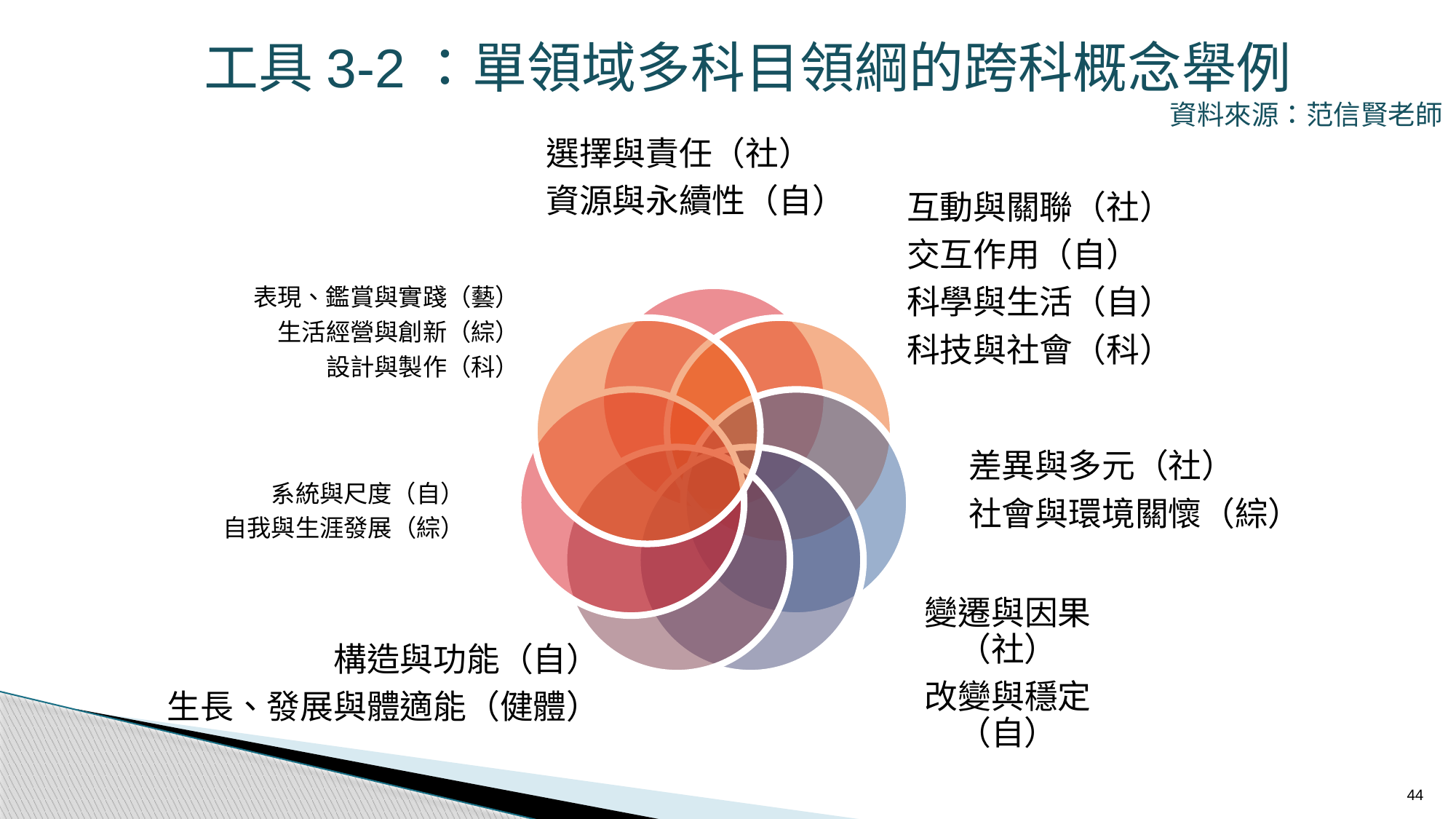

工具3-2：單領域多科目領綱的跨科概念舉例
資料來源：范信賢老師
選擇與責任（社）
資源與永續性（自）
互動與關聯（社）
交互作用（自）
科學與生活（自）
科技與社會（科）
差異與多元（社）
社會與環境關懷（綜）
變遷與因果（社）
改變與穩定（自）
構造與功能（自）
生長、發展與體適能（健體）
系統與尺度（自）
自我與生涯發展（綜）
表現、鑑賞與實踐（藝）
生活經營與創新（綜）
設計與製作（科）
44